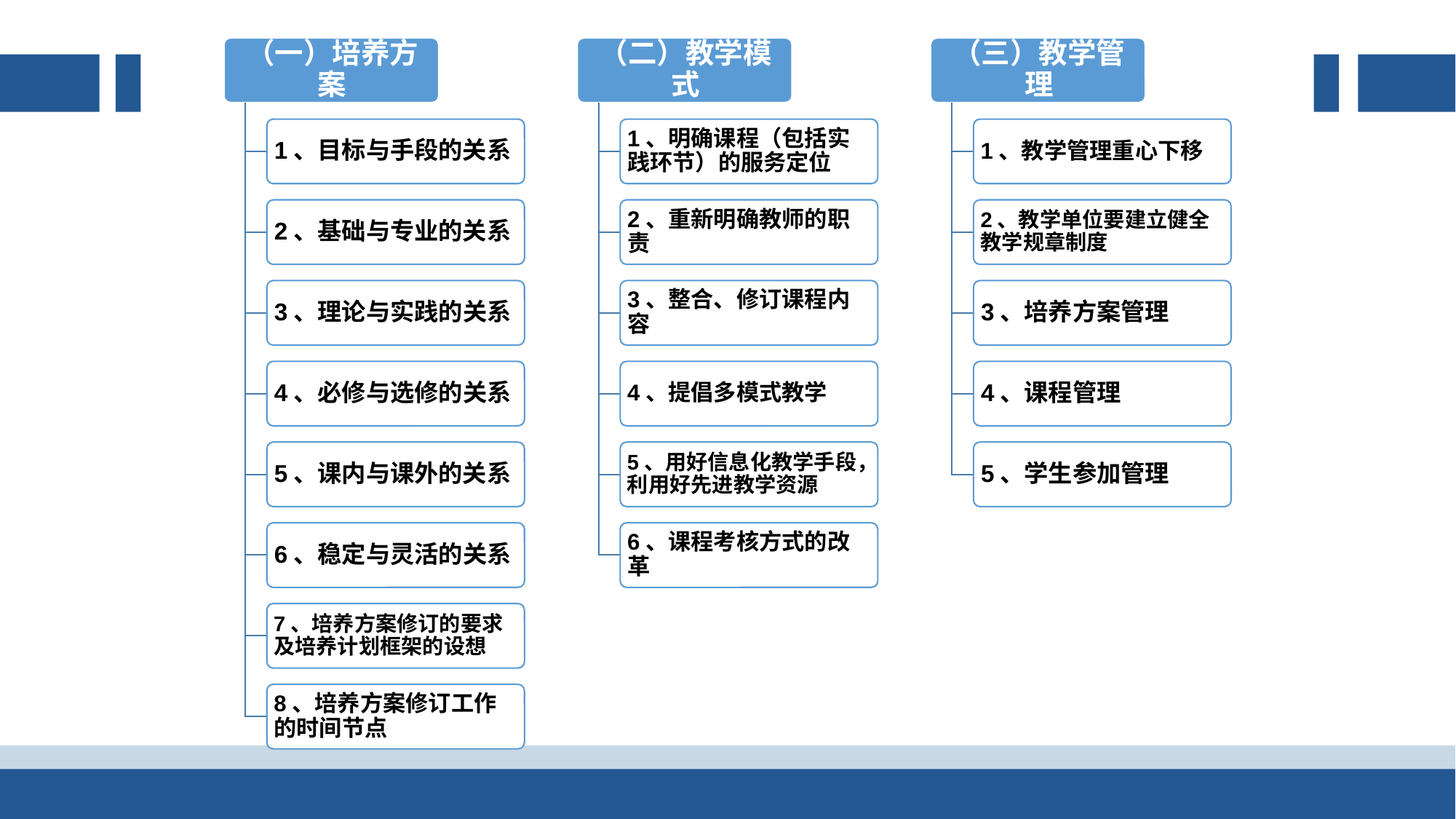

（一）培养方案
1、目标与手段的关系
2、基础与专业的关系
3、理论与实践的关系
4、必修与选修的关系
5、课内与课外的关系
6、稳定与灵活的关系
7、培养方案修订的要求及培养计划框架的设想
8、培养方案修订工作的时间节点
（二）教学模式
1、明确课程（包括实践环节）的服务定位
2、重新明确教师的职责
3、整合、修订课程内容
4、提倡多模式教学
5、用好信息化教学手段，利用好先进教学资源
6、课程考核方式的改革
（三）教学管理
1、教学管理重心下移
2、教学单位要建立健全教学规章制度
3、培养方案管理
4、课程管理
5、学生参加管理